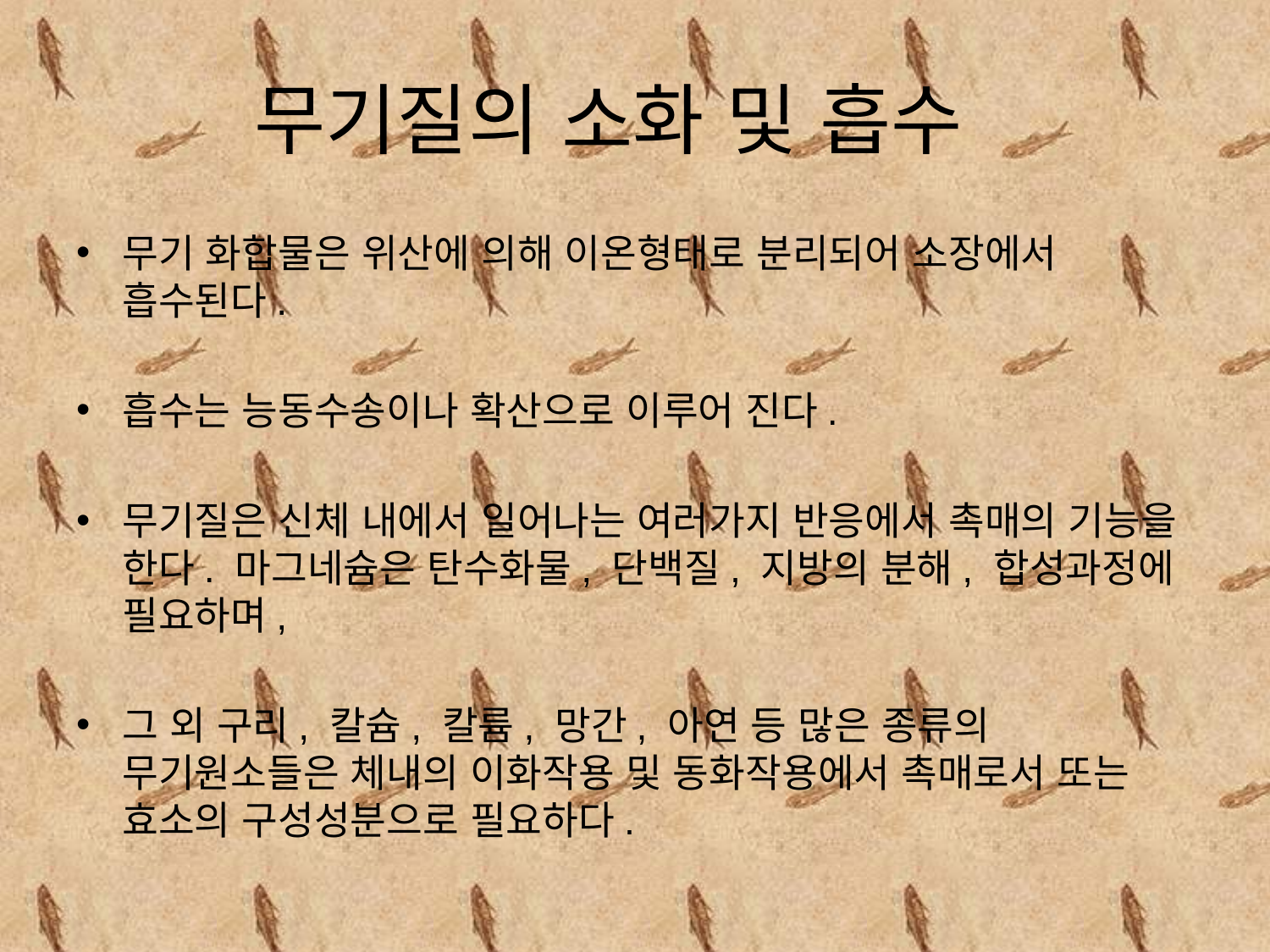

# 무기질의 소화 및 흡수
무기 화합물은 위산에 의해 이온형태로 분리되어 소장에서 흡수된다.

흡수는 능동수송이나 확산으로 이루어 진다.

무기질은 신체 내에서 일어나는 여러가지 반응에서 촉매의 기능을 한다. 마그네슘은 탄수화물, 단백질, 지방의 분해, 합성과정에 필요하며,

그 외 구리, 칼슘, 칼륨, 망간, 아연 등 많은 종류의 무기원소들은 체내의 이화작용 및 동화작용에서 촉매로서 또는 효소의 구성성분으로 필요하다.